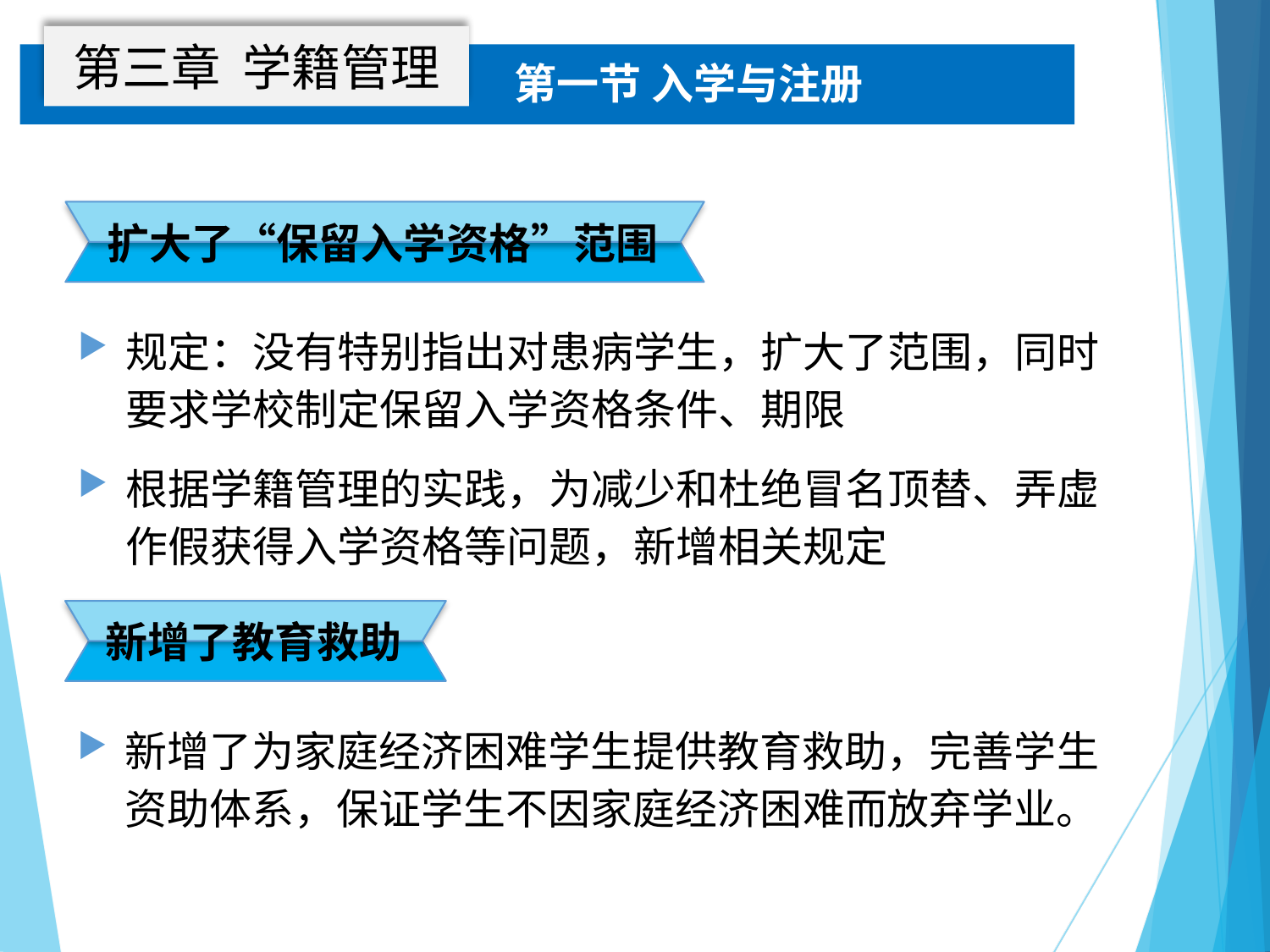

第三章  学籍管理
第一节 入学与注册

扩大了“保留入学资格”范围

规定：没有特别指出对患病学生，扩大了范围，同时要求学校制定保留入学资格条件、期限
根据学籍管理的实践，为减少和杜绝冒名顶替、弄虚作假获得入学资格等问题，新增相关规定

新增了教育救助

新增了为家庭经济困难学生提供教育救助，完善学生资助体系，保证学生不因家庭经济困难而放弃学业。